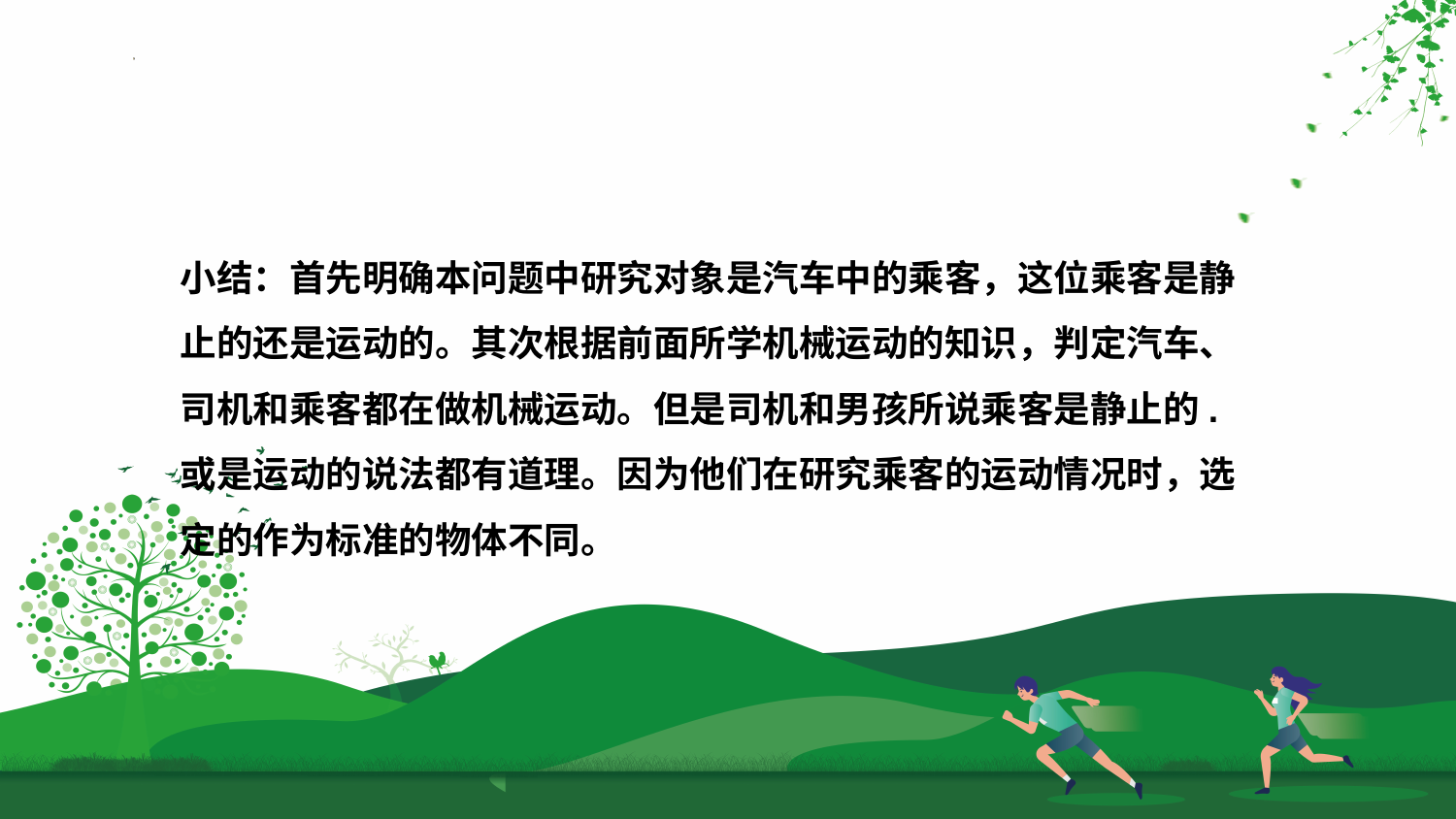

小结：首先明确本问题中研究对象是汽车中的乘客，这位乘客是静止的还是运动的。其次根据前面所学机械运动的知识，判定汽车、司机和乘客都在做机械运动。但是司机和男孩所说乘客是静止的.或是运动的说法都有道理。因为他们在研究乘客的运动情况时，选定的作为标准的物体不同。